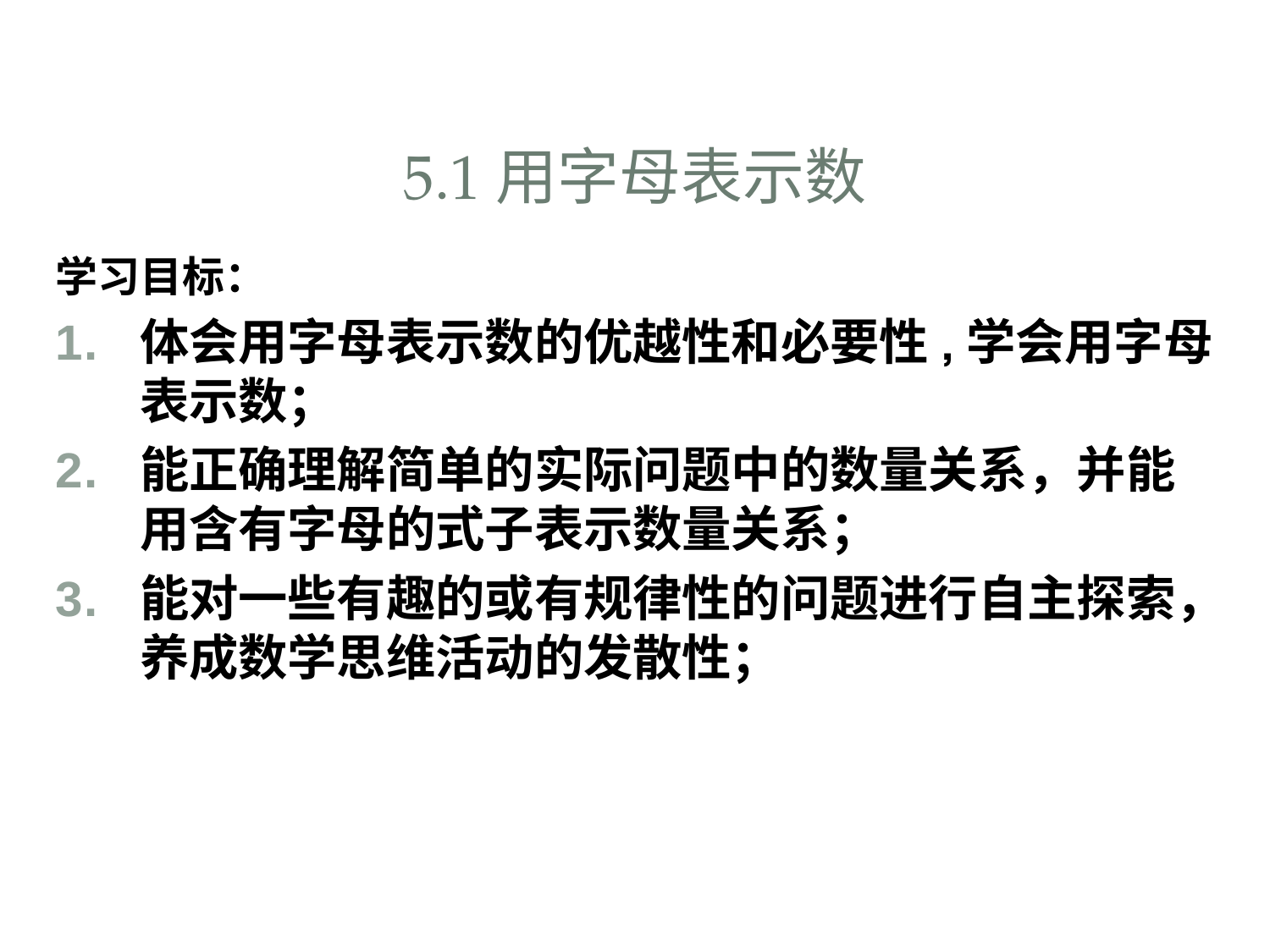

# 5.1用字母表示数
学习目标：
体会用字母表示数的优越性和必要性,学会用字母表示数；
能正确理解简单的实际问题中的数量关系，并能用含有字母的式子表示数量关系；
能对一些有趣的或有规律性的问题进行自主探索，养成数学思维活动的发散性；